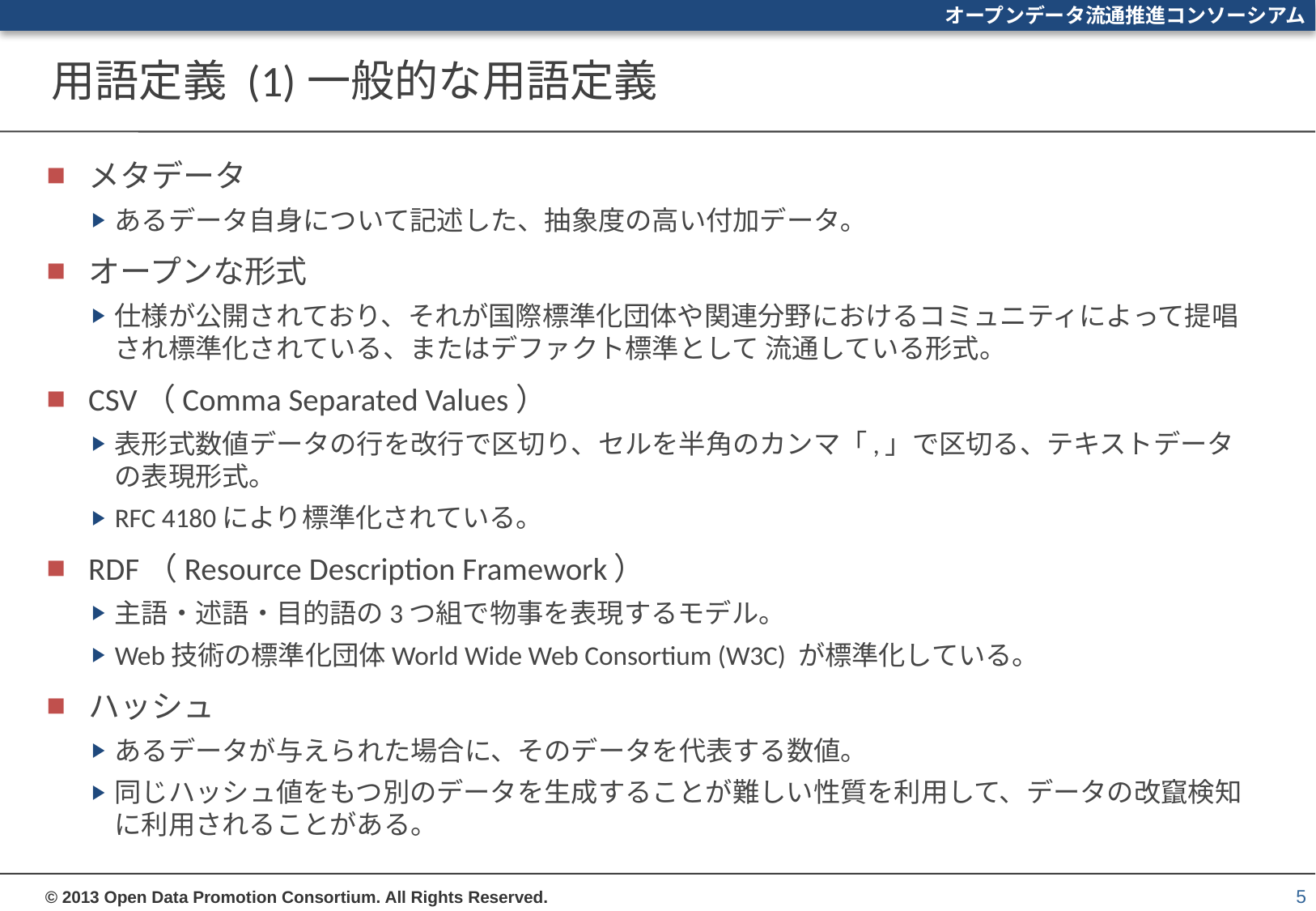

# 用語定義 (1)一般的な用語定義
メタデータ
あるデータ自身について記述した、抽象度の高い付加データ｡
オープンな形式
仕様が公開されており、それが国際標準化団体や関連分野におけるコミュニティによって提唱され標準化されている、またはデファクト標準として 流通している形式。
CSV（Comma Separated Values）
表形式数値データの行を改行で区切り、セルを半角のカンマ「,」で区切る、テキストデータの表現形式。
RFC 4180により標準化されている。
RDF（Resource Description Framework）
主語・述語・目的語の3つ組で物事を表現するモデル。
Web技術の標準化団体World Wide Web Consortium (W3C) が標準化している。
ハッシュ
あるデータが与えられた場合に、そのデータを代表する数値。
同じハッシュ値をもつ別のデータを生成することが難しい性質を利用して、データの改竄検知に利用されることがある。
5